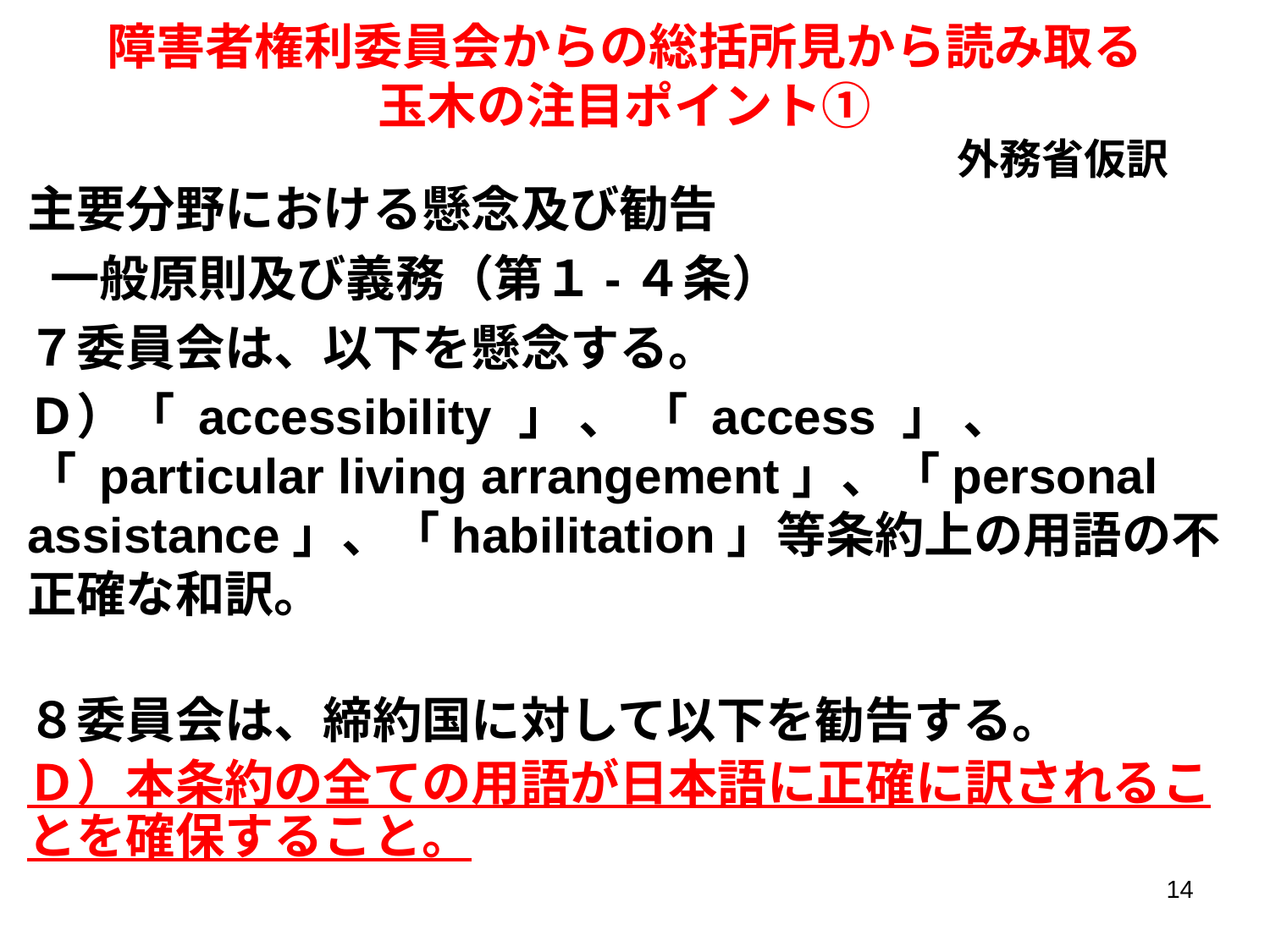

障害者権利委員会からの総括所見から読み取る
玉木の注目ポイント①
外務省仮訳
主要分野における懸念及び勧告
 一般原則及び義務（第１-４条）
７委員会は、以下を懸念する。
Ｄ）「 accessibility 」 、 「 access 」 、 「 particular living arrangement」、「personal assistance」、「habilitation」等条約上の用語の不正確な和訳。

８委員会は、締約国に対して以下を勧告する。
Ｄ）本条約の全ての用語が日本語に正確に訳されることを確保すること。

14